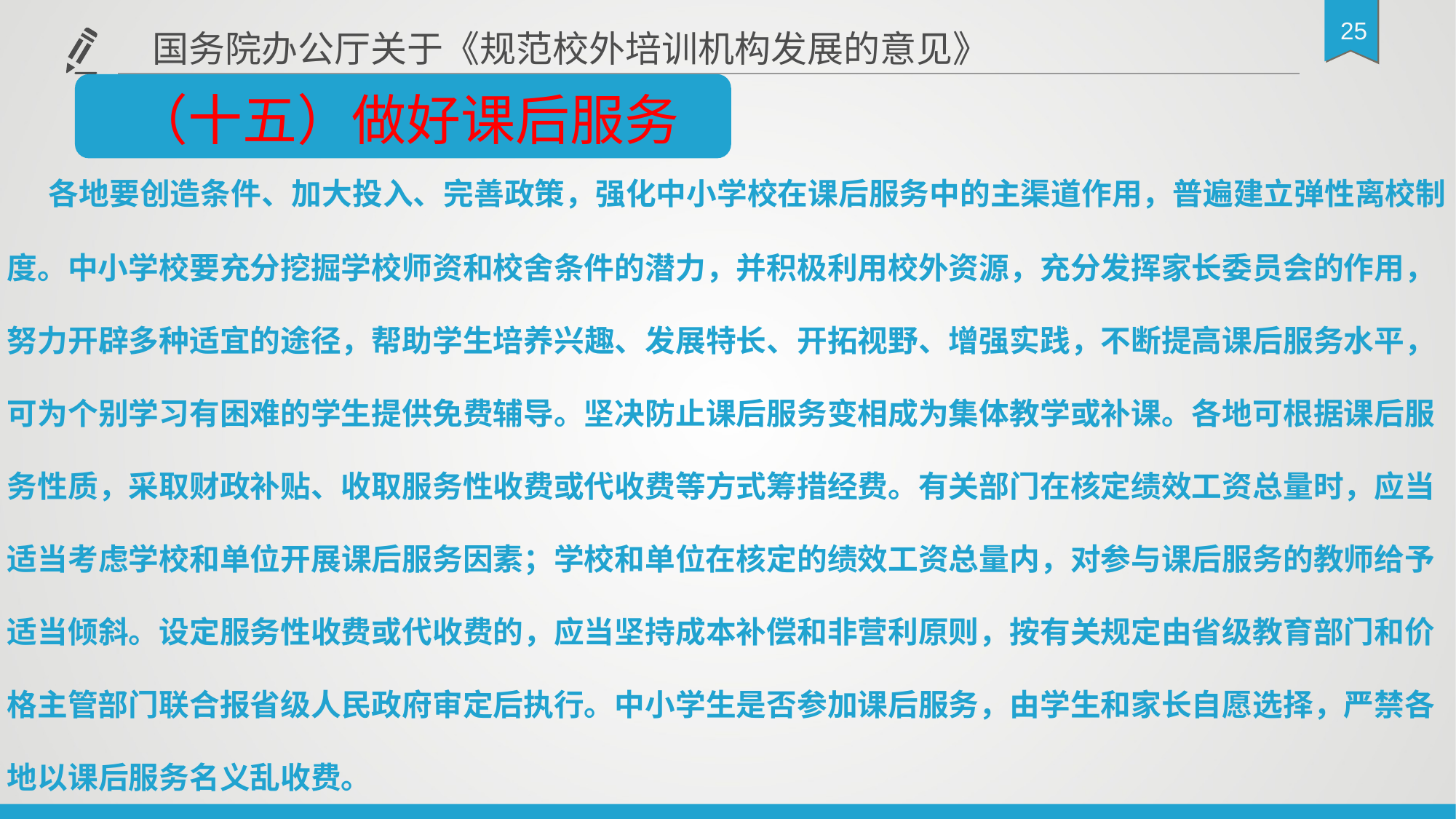

国务院办公厅关于《规范校外培训机构发展的意见》

（十五）做好课后服务
    各地要创造条件、加大投入、完善政策，强化中小学校在课后服务中的主渠道作用，普遍建立弹性离校制度。中小学校要充分挖掘学校师资和校舍条件的潜力，并积极利用校外资源，充分发挥家长委员会的作用，努力开辟多种适宜的途径，帮助学生培养兴趣、发展特长、开拓视野、增强实践，不断提高课后服务水平，可为个别学习有困难的学生提供免费辅导。坚决防止课后服务变相成为集体教学或补课。各地可根据课后服务性质，采取财政补贴、收取服务性收费或代收费等方式筹措经费。有关部门在核定绩效工资总量时，应当适当考虑学校和单位开展课后服务因素；学校和单位在核定的绩效工资总量内，对参与课后服务的教师给予适当倾斜。设定服务性收费或代收费的，应当坚持成本补偿和非营利原则，按有关规定由省级教育部门和价格主管部门联合报省级人民政府审定后执行。中小学生是否参加课后服务，由学生和家长自愿选择，严禁各地以课后服务名义乱收费。